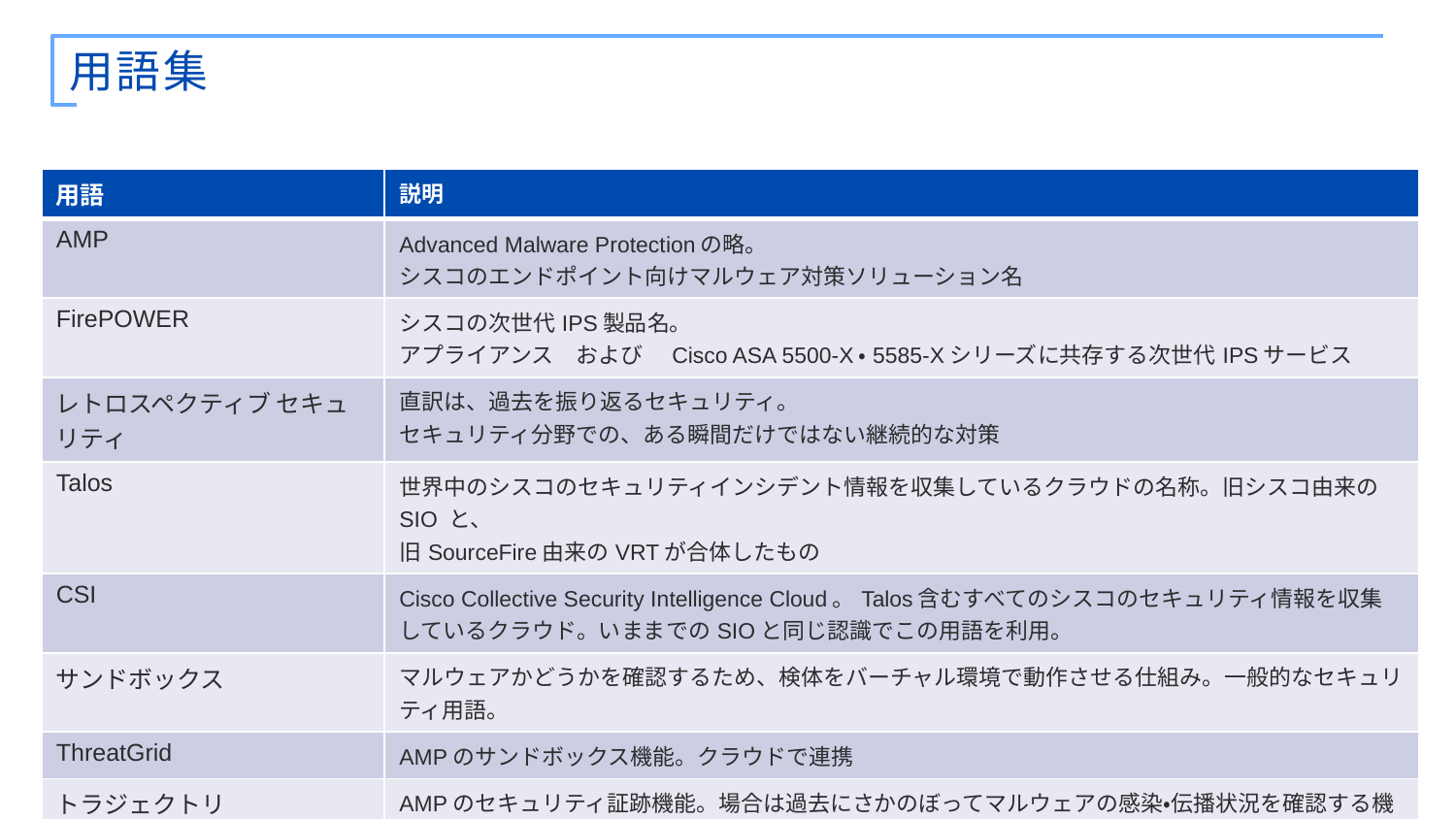

# 用語集
| 用語 | 説明 |
| --- | --- |
| AMP | Advanced Malware Protectionの略。 シスコのエンドポイント向けマルウェア対策ソリューション名 |
| FirePOWER | シスコの次世代IPS製品名。 アプライアンス　および　Cisco ASA 5500-X・5585-Xシリーズに共存する次世代IPSサービス |
| レトロスペクティブ セキュリティ | 直訳は、過去を振り返るセキュリティ。 セキュリティ分野での、ある瞬間だけではない継続的な対策 |
| Talos | 世界中のシスコのセキュリティインシデント情報を収集しているクラウドの名称。旧シスコ由来のSIO と、 旧SourceFire由来のVRTが合体したもの |
| CSI | Cisco Collective Security Intelligence Cloud。Talos含むすべてのシスコのセキュリティ情報を収集しているクラウド。いままでのSIOと同じ認識でこの用語を利用。 |
| サンドボックス | マルウェアかどうかを確認するため、検体をバーチャル環境で動作させる仕組み。一般的なセキュリティ用語。 |
| ThreatGrid | AMPのサンドボックス機能。クラウドで連携 |
| トラジェクトリ | AMPのセキュリティ証跡機能。場合は過去にさかのぼってマルウェアの感染・伝播状況を確認する機能。 |
| クラウド リコール | AMPの機能。 |
| AMP for Everywhere | AMPが関与する製品の総称。For Networks, for Endpoints, for Contents Security(WSA/ESA/CWS) |